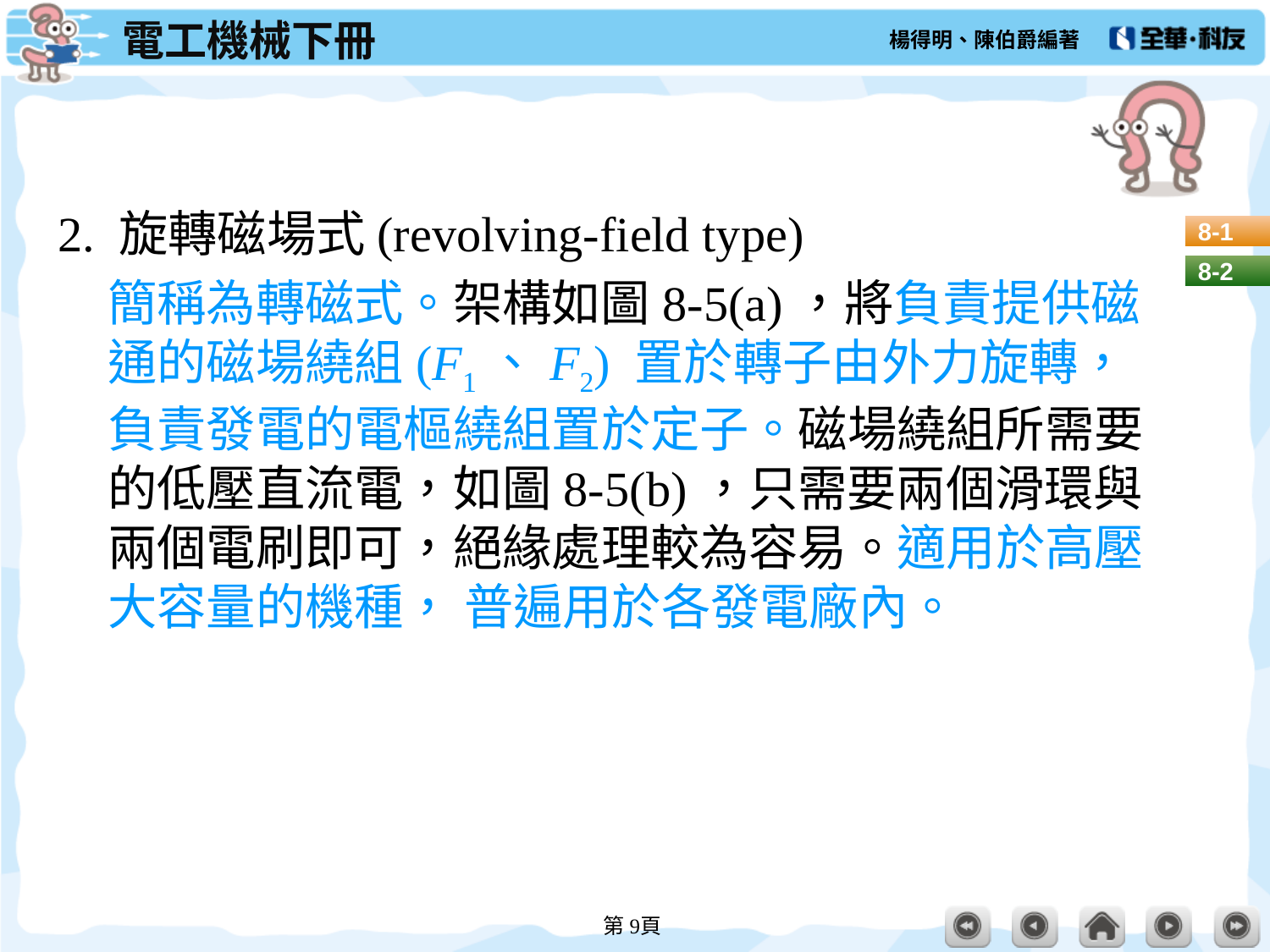

#
2. 旋轉磁場式(revolving-field type)
簡稱為轉磁式。架構如圖8-5(a)，將負責提供磁通的磁場繞組(F1、F2) 置於轉子由外力旋轉，負責發電的電樞繞組置於定子。磁場繞組所需要的低壓直流電，如圖8-5(b)，只需要兩個滑環與兩個電刷即可，絕緣處理較為容易。適用於高壓大容量的機種， 普遍用於各發電廠內。